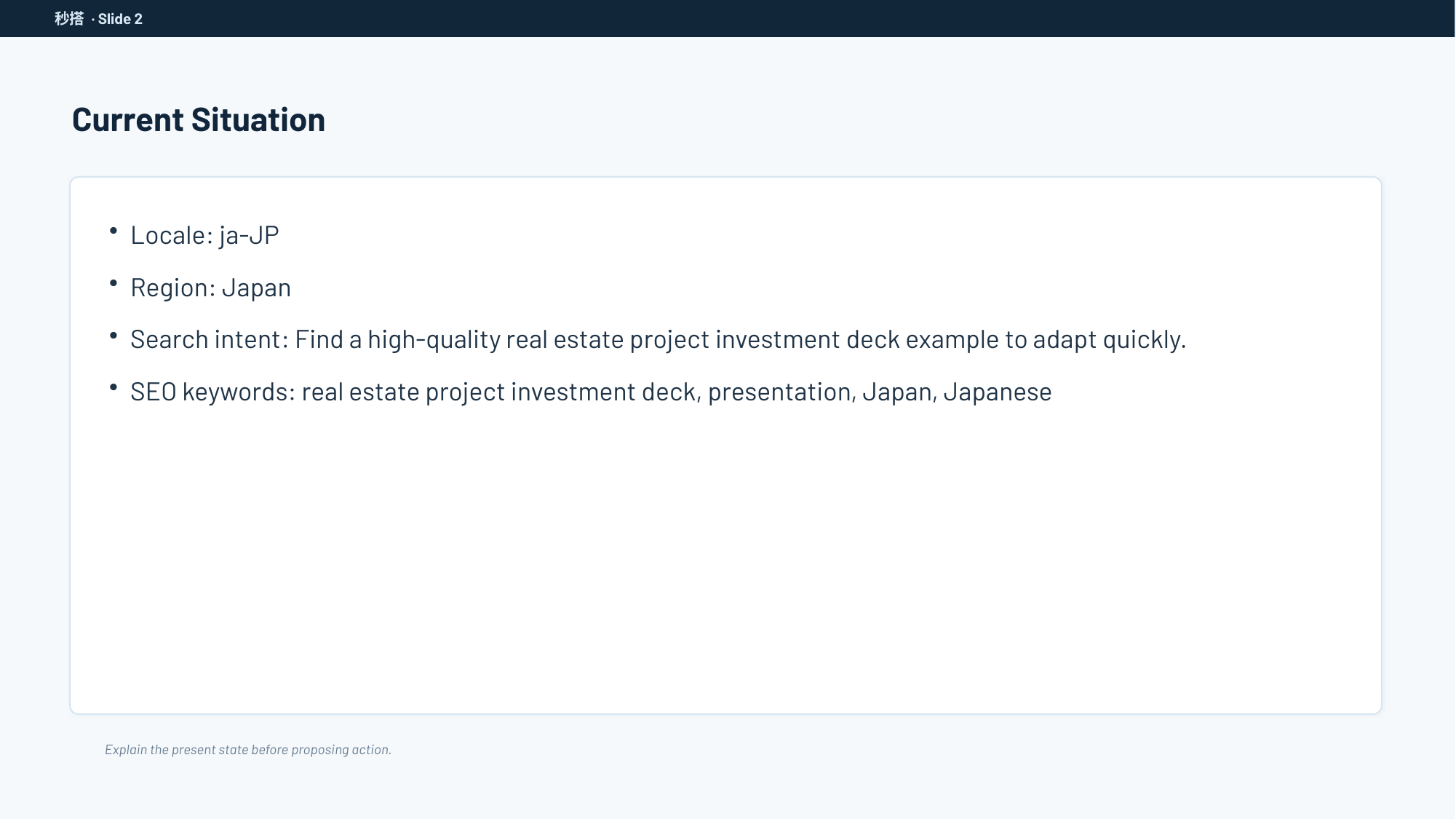

秒搭 · Slide 2
Current Situation

Locale: ja-JP
Region: Japan
Search intent: Find a high-quality real estate project investment deck example to adapt quickly.
SEO keywords: real estate project investment deck, presentation, Japan, Japanese
Explain the present state before proposing action.